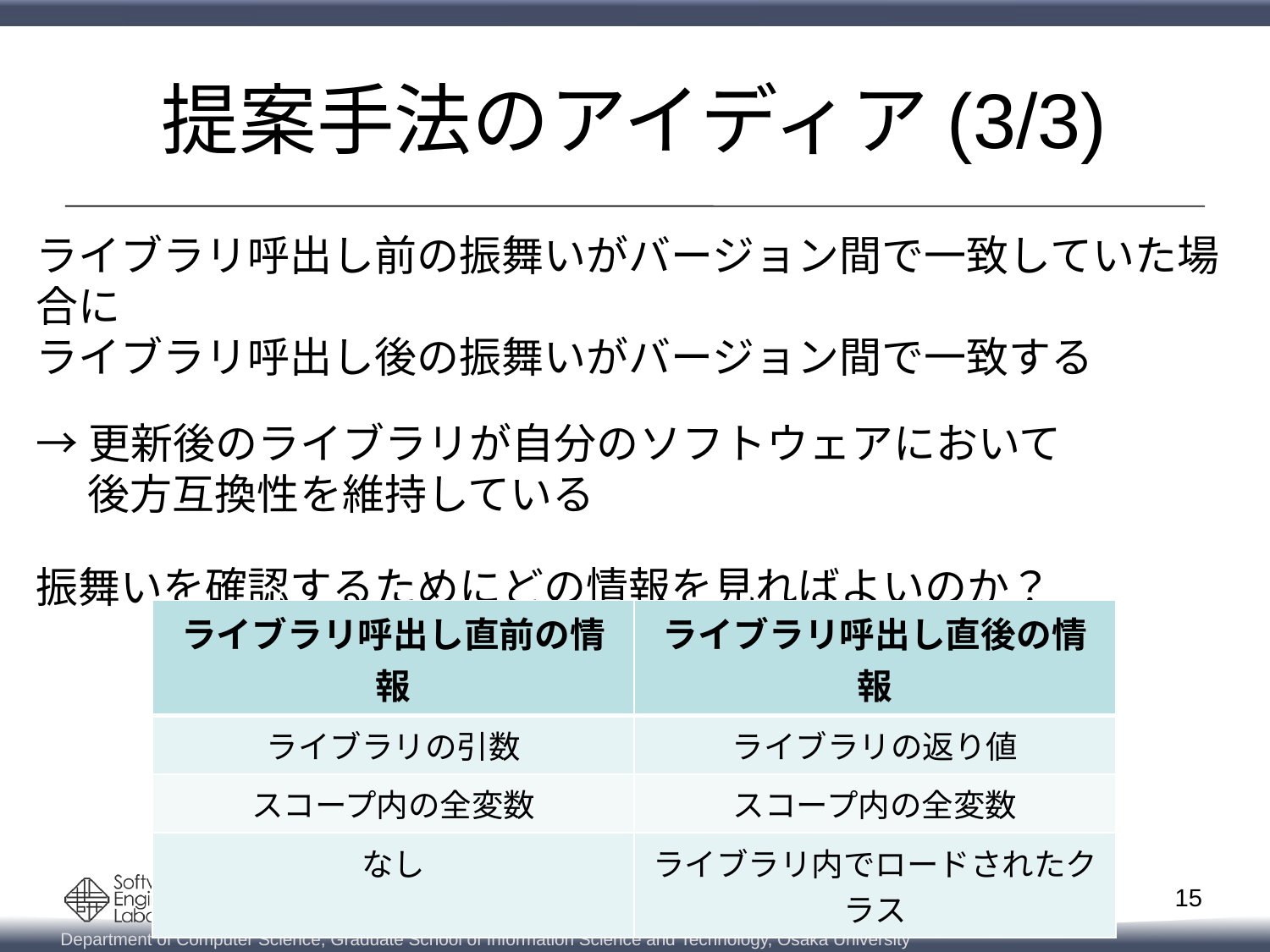

# 提案手法のアイディア(3/3)
ライブラリ呼出し前の振舞いがバージョン間で一致していた場合に
ライブラリ呼出し後の振舞いがバージョン間で一致する

→更新後のライブラリが自分のソフトウェアにおいて
　 後方互換性を維持している

振舞いを確認するためにどの情報を見ればよいのか？
| ライブラリ呼出し直前の情報 | ライブラリ呼出し直後の情報 |
| --- | --- |
| ライブラリの引数 | ライブラリの返り値 |
| スコープ内の全変数 | スコープ内の全変数 |
| なし | ライブラリ内でロードされたクラス |
15